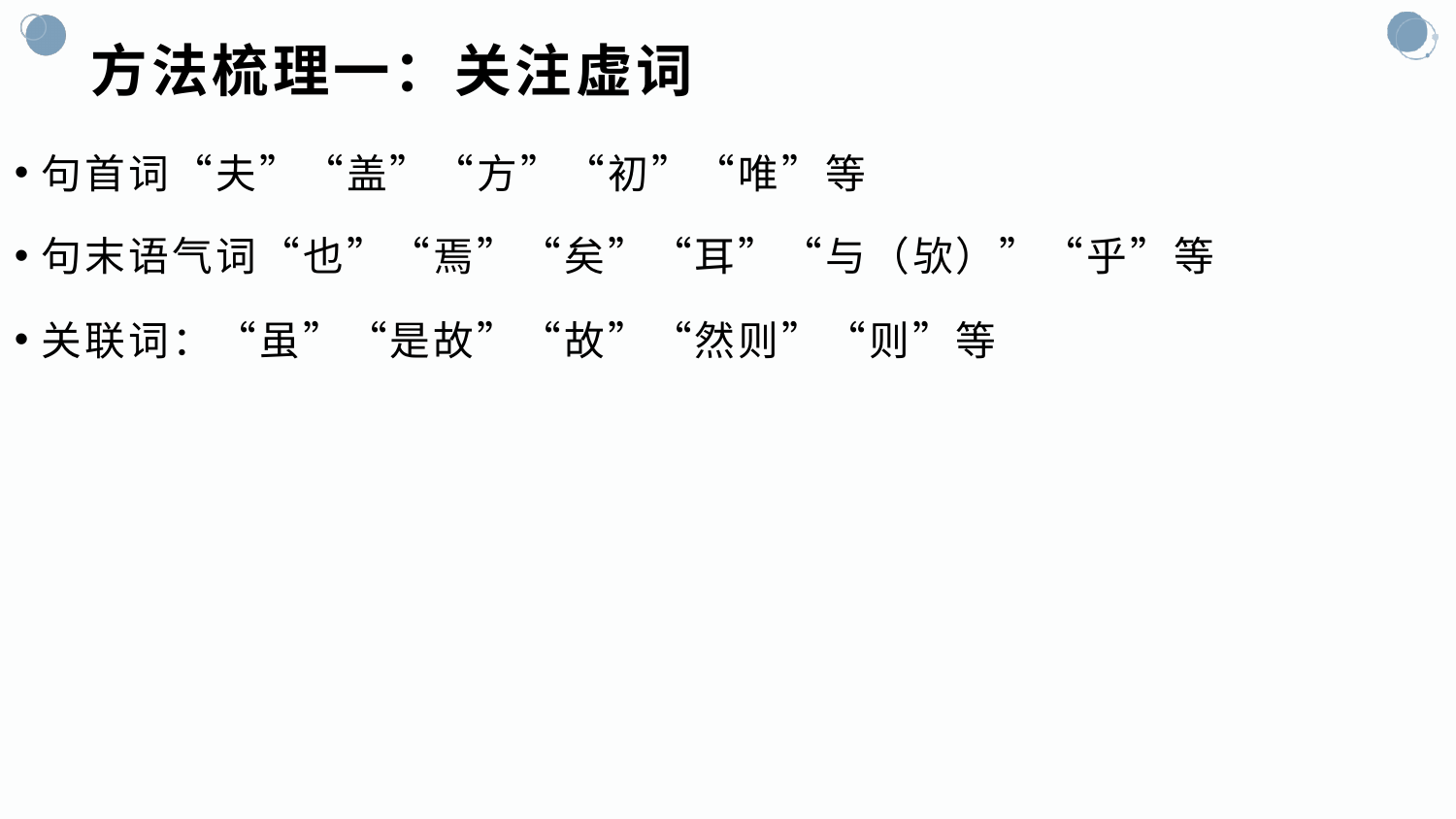

# 方法梳理一：关注虚词
句首词“夫”“盖”“方”“初”“唯”等
句末语气词“也”“焉”“矣”“耳”“与（欤）”“乎”等
关联词：“虽”“是故”“故”“然则”“则”等